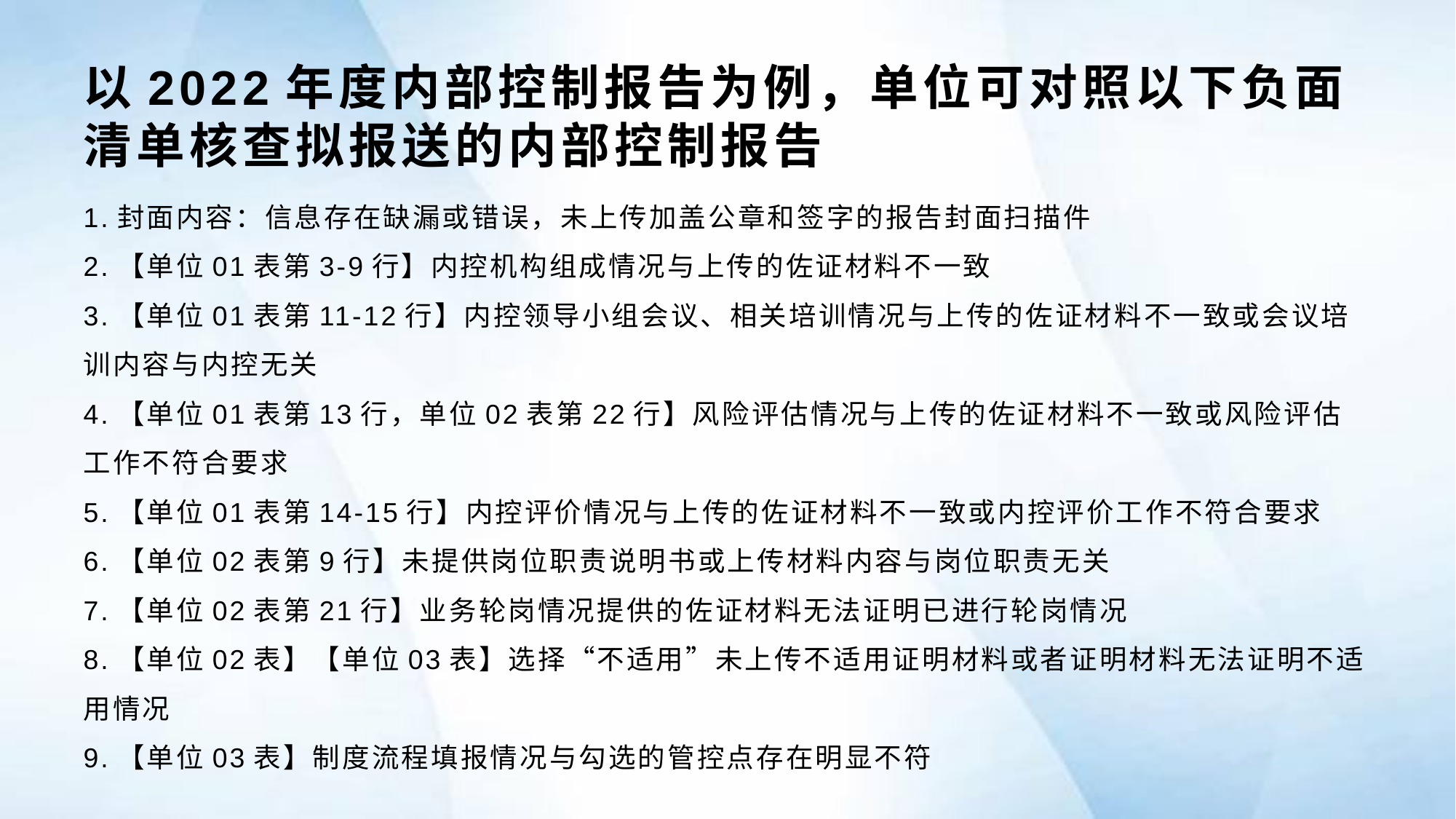

# 以2022年度内部控制报告为例，单位可对照以下负面清单核查拟报送的内部控制报告
1.封面内容：信息存在缺漏或错误，未上传加盖公章和签字的报告封面扫描件
2.【单位01表第3-9行】内控机构组成情况与上传的佐证材料不一致
3.【单位01表第11-12行】内控领导小组会议、相关培训情况与上传的佐证材料不一致或会议培训内容与内控无关
4.【单位01表第13行，单位02表第22行】风险评估情况与上传的佐证材料不一致或风险评估工作不符合要求
5.【单位01表第14-15行】内控评价情况与上传的佐证材料不一致或内控评价工作不符合要求
6.【单位02表第9行】未提供岗位职责说明书或上传材料内容与岗位职责无关
7.【单位02表第21行】业务轮岗情况提供的佐证材料无法证明已进行轮岗情况
8.【单位02表】【单位03表】选择“不适用”未上传不适用证明材料或者证明材料无法证明不适用情况
9.【单位03表】制度流程填报情况与勾选的管控点存在明显不符
112